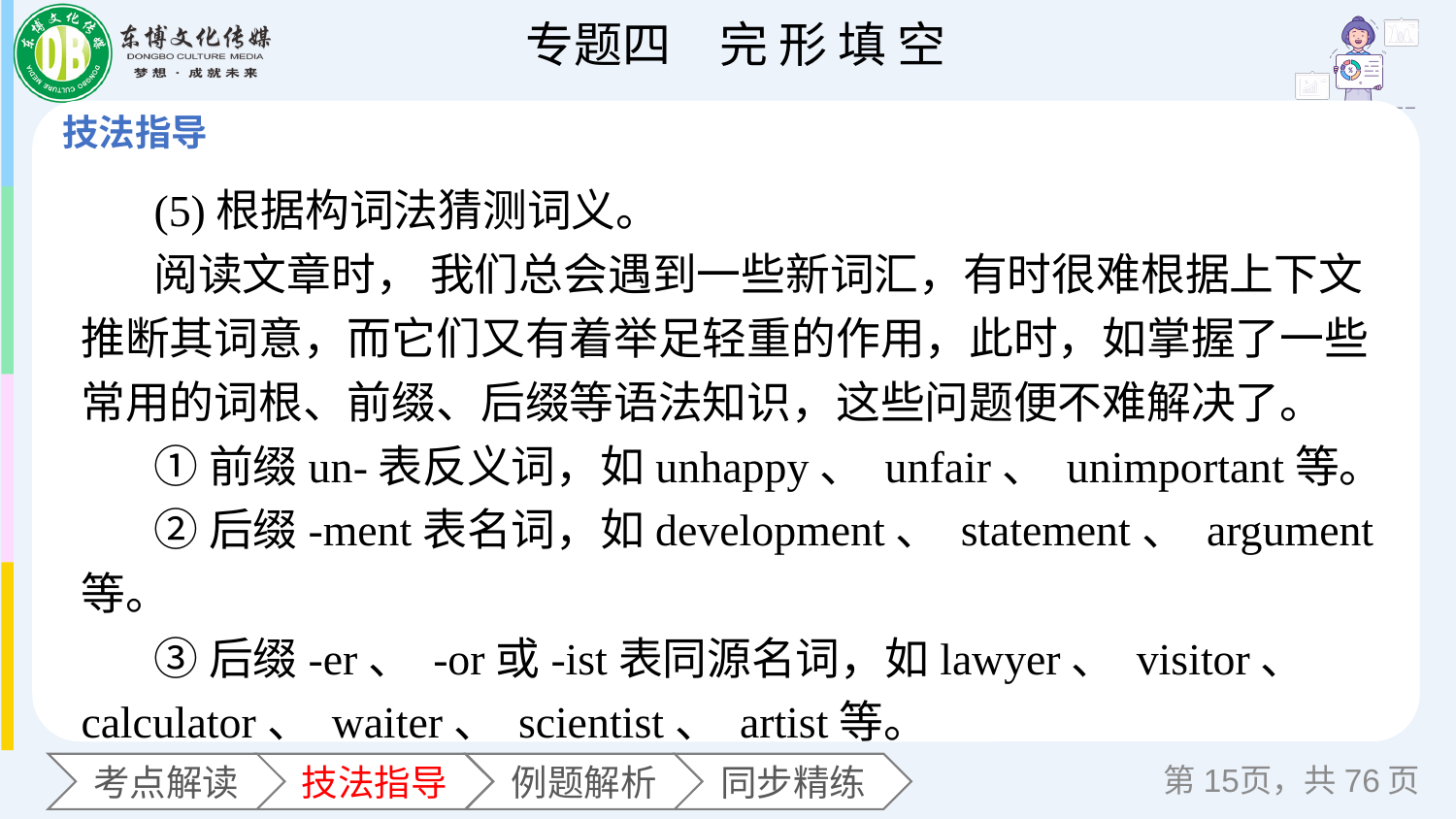

(5)根据构词法猜测词义。
阅读文章时， 我们总会遇到一些新词汇，有时很难根据上下文推断其词意，而它们又有着举足轻重的作用，此时，如掌握了一些常用的词根、前缀、后缀等语法知识，这些问题便不难解决了。
①前缀un-表反义词，如unhappy、 unfair、 unimportant等。
②后缀-ment表名词，如development、 statement、 argument等。
③后缀-er、 -or或-ist表同源名词，如lawyer、 visitor、 calculator、 waiter、 scientist、 artist等。
第15页，共76页